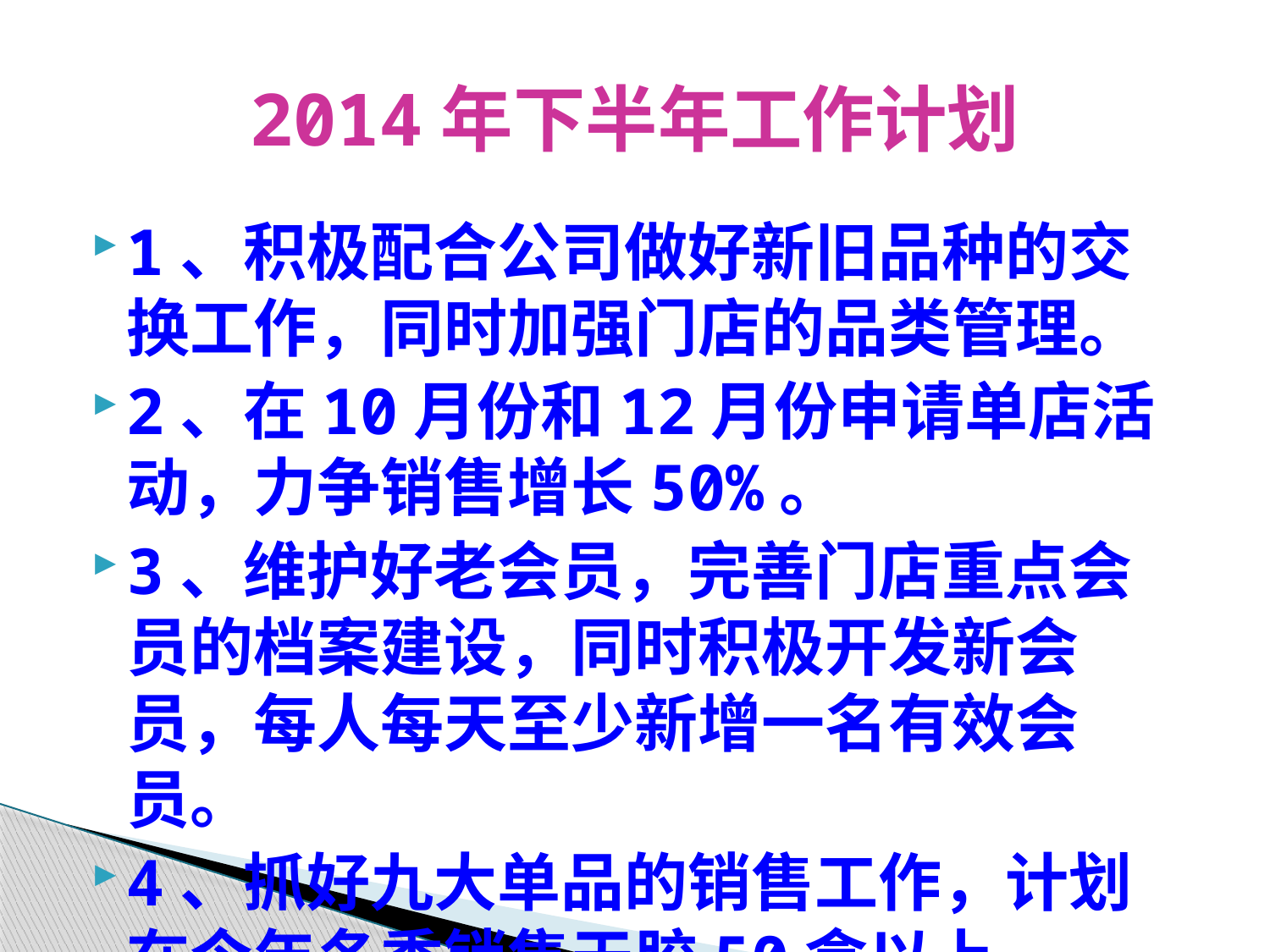

2014年下半年工作计划
1、积极配合公司做好新旧品种的交换工作，同时加强门店的品类管理。
2、在10月份和12月份申请单店活动，力争销售增长50%。
3、维护好老会员，完善门店重点会员的档案建设，同时积极开发新会员，每人每天至少新增一名有效会员。
4、抓好九大单品的销售工作，计划在今年冬季销售天胶50盒以上。